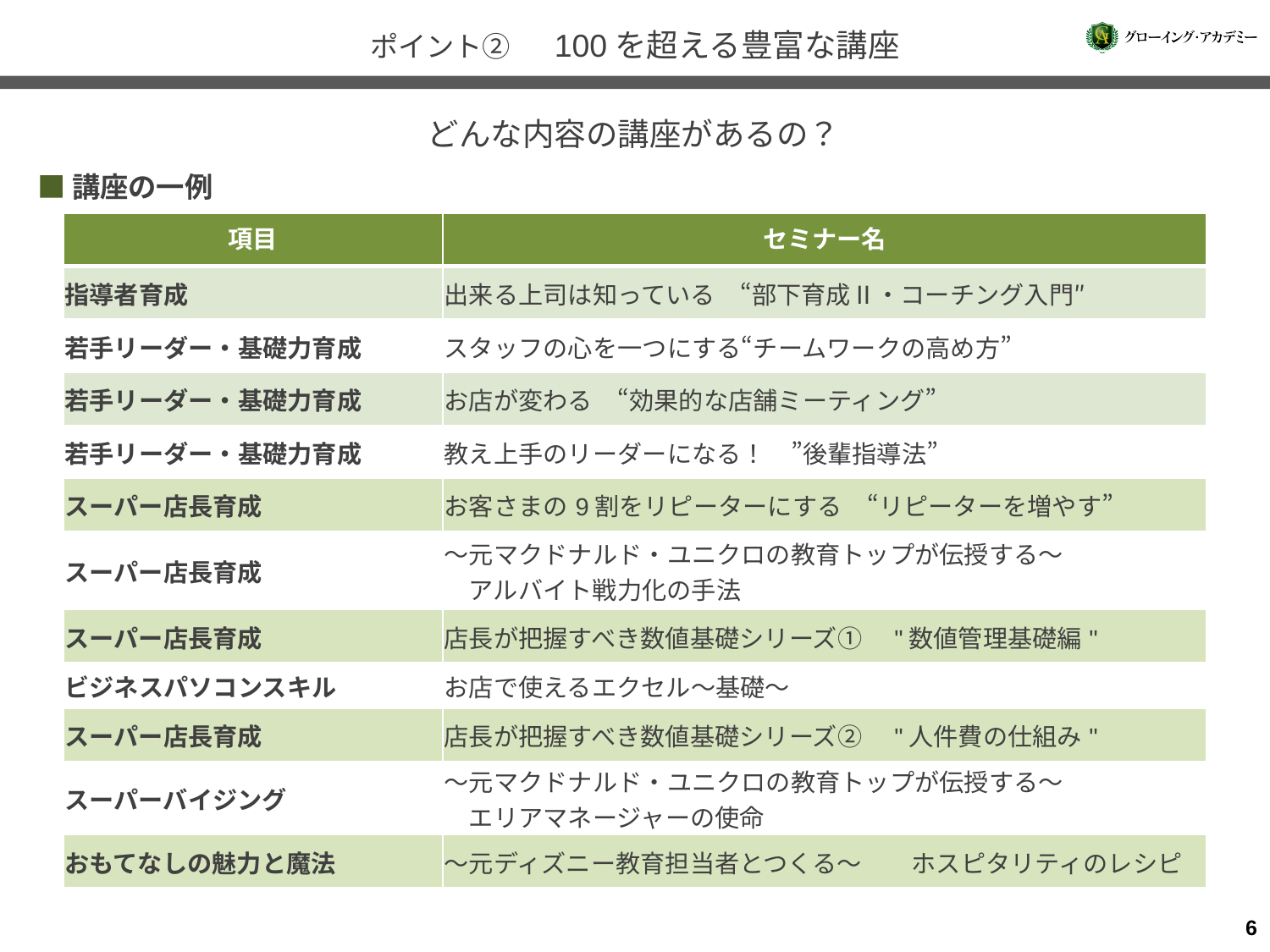

# ポイント②　100を超える豊富な講座
どんな内容の講座があるの？
■講座の一例
| 項目 | セミナー名 |
| --- | --- |
| 指導者育成 | 出来る上司は知っている　“部下育成Ⅱ・コーチング入門″ |
| 若手リーダー・基礎力育成 | スタッフの心を一つにする“チームワークの高め方” |
| 若手リーダー・基礎力育成 | お店が変わる　“効果的な店舗ミーティング” |
| 若手リーダー・基礎力育成 | 教え上手のリーダーになる！　”後輩指導法” |
| スーパー店長育成 | お客さまの9割をリピーターにする　“リピーターを増やす” |
| スーパー店長育成 | ～元マクドナルド・ユニクロの教育トップが伝授する～ 　アルバイト戦力化の手法 |
| スーパー店長育成 | 店長が把握すべき数値基礎シリーズ①　"数値管理基礎編" |
| ビジネスパソコンスキル | お店で使えるエクセル～基礎～ |
| スーパー店長育成 | 店長が把握すべき数値基礎シリーズ②　"人件費の仕組み" |
| スーパーバイジング | ～元マクドナルド・ユニクロの教育トップが伝授する～ 　エリアマネージャーの使命 |
| おもてなしの魅力と魔法 | ～元ディズニー教育担当者とつくる～　　ホスピタリティのレシピ |
6